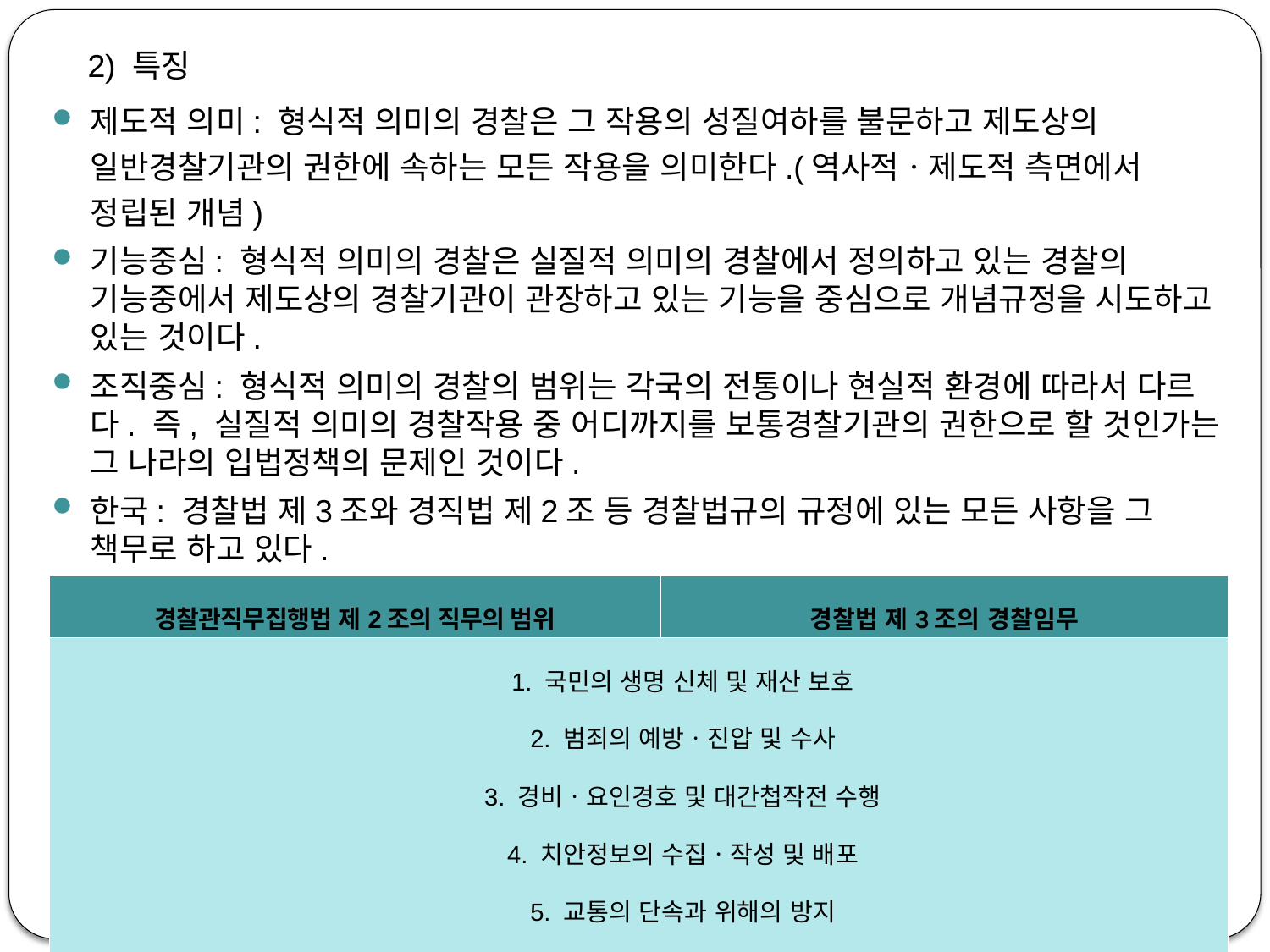

2) 특징
제도적 의미: 형식적 의미의 경찰은 그 작용의 성질여하를 불문하고 제도상의 일반경찰기관의 권한에 속하는 모든 작용을 의미한다.(역사적ㆍ제도적 측면에서 정립된 개념)
기능중심: 형식적 의미의 경찰은 실질적 의미의 경찰에서 정의하고 있는 경찰의 기능중에서 제도상의 경찰기관이 관장하고 있는 기능을 중심으로 개념규정을 시도하고 있는 것이다.
조직중심: 형식적 의미의 경찰의 범위는 각국의 전통이나 현실적 환경에 따라서 다르다. 즉, 실질적 의미의 경찰작용 중 어디까지를 보통경찰기관의 권한으로 할 것인가는 그 나라의 입법정책의 문제인 것이다.
한국: 경찰법 제3조와 경직법 제2조 등 경찰법규의 규정에 있는 모든 사항을 그 책무로 하고 있다.
| 경찰관직무집행법 제2조의 직무의 범위 | 경찰법 제3조의 경찰임무 |
| --- | --- |
| 1. 국민의 생명 신체 및 재산 보호 2. 범죄의 예방ㆍ진압 및 수사 3. 경비ㆍ요인경호 및 대간첩작전 수행 4. 치안정보의 수집ㆍ작성 및 배포 5. 교통의 단속과 위해의 방지 6. 기타 공공의 안녕과 질서유지 |  |